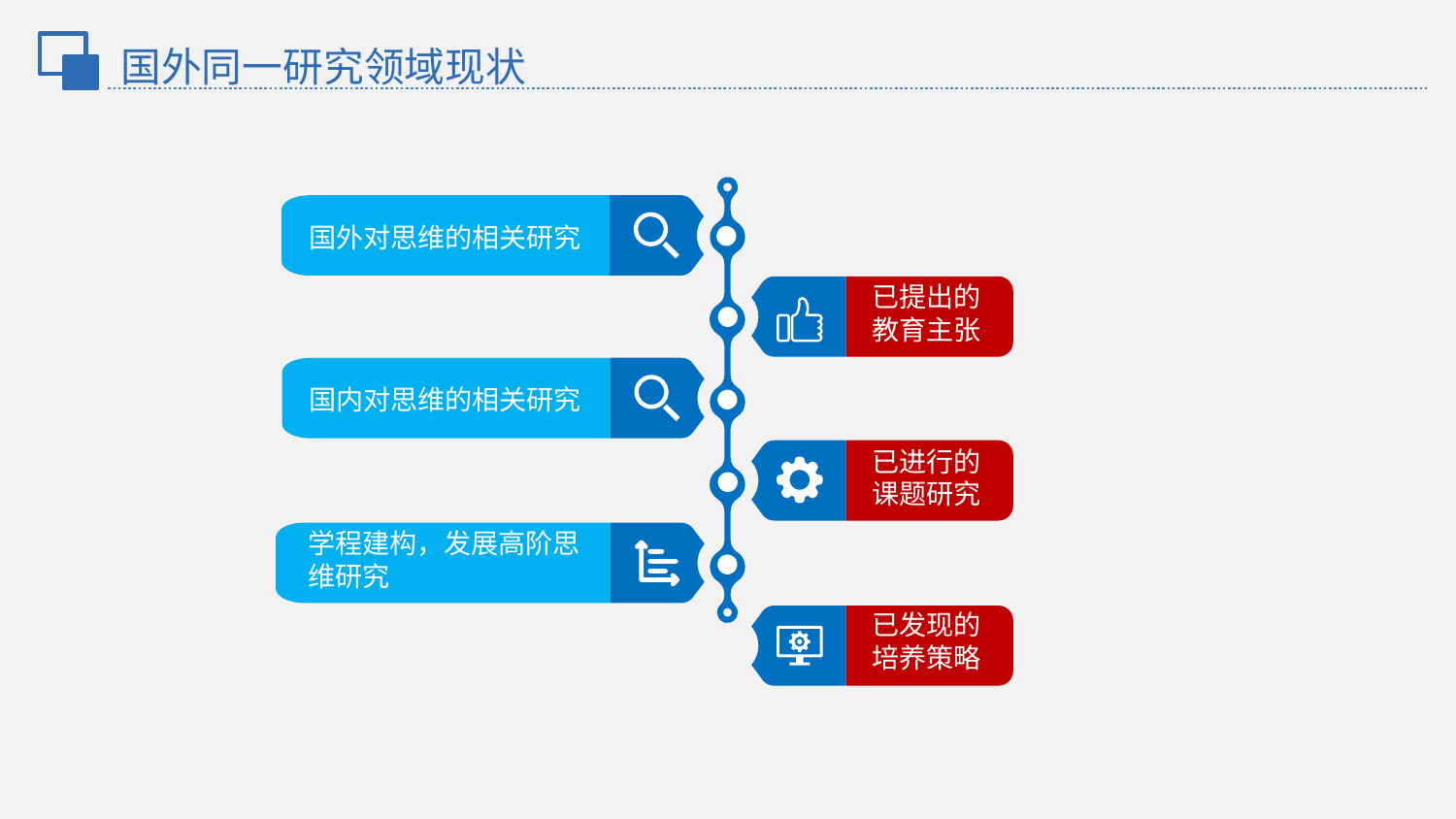

国外同一研究领域现状

国外对思维的相关研究

已提出的教育主张

国内对思维的相关研究

已进行的课题研究

学程建构，发展高阶思维研究

已发现的培养策略